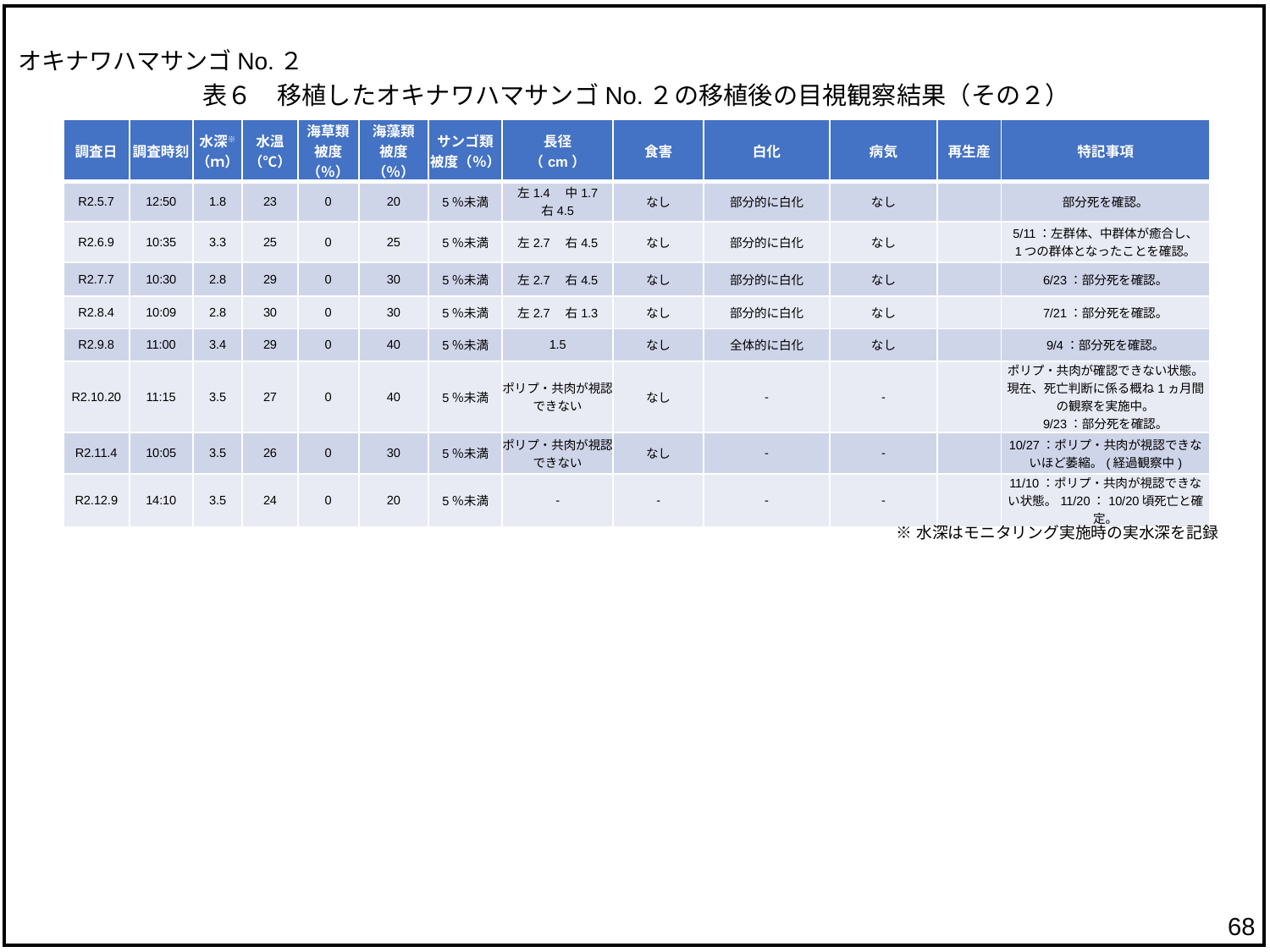

オキナワハマサンゴNo.２
表６　移植したオキナワハマサンゴNo.２の移植後の目視観察結果（その２）
| 調査日 | 調査時刻 | 水深※ （ｍ） | 水温 （℃） | 海草類 被度（％） | 海藻類 被度（％） | サンゴ類 被度（％） | 長径 （cm） | 食害 | 白化 | 病気 | 再生産 | 特記事項 |
| --- | --- | --- | --- | --- | --- | --- | --- | --- | --- | --- | --- | --- |
| R2.5.7 | 12:50 | 1.8 | 23 | 0 | 20 | 5％未満 | 左1.4　中1.7 右4.5 | なし | 部分的に白化 | なし |  | 部分死を確認。 |
| R2.6.9 | 10:35 | 3.3 | 25 | 0 | 25 | 5％未満 | 左2.7　右4.5 | なし | 部分的に白化 | なし |  | 5/11：左群体、中群体が癒合し、 1つの群体となったことを確認。 |
| R2.7.7 | 10:30 | 2.8 | 29 | 0 | 30 | 5％未満 | 左2.7　右4.5 | なし | 部分的に白化 | なし |  | 6/23：部分死を確認。 |
| R2.8.4 | 10:09 | 2.8 | 30 | 0 | 30 | 5％未満 | 左2.7　右1.3 | なし | 部分的に白化 | なし |  | 7/21：部分死を確認。 |
| R2.9.8 | 11:00 | 3.4 | 29 | 0 | 40 | 5％未満 | 1.5 | なし | 全体的に白化 | なし |  | 9/4：部分死を確認。 |
| R2.10.20 | 11:15 | 3.5 | 27 | 0 | 40 | 5％未満 | ポリプ・共肉が視認 できない | なし | - | - |  | ポリプ・共肉が確認できない状態。現在、死亡判断に係る概ね1ヵ月間の観察を実施中。 9/23：部分死を確認。 |
| R2.11.4 | 10:05 | 3.5 | 26 | 0 | 30 | 5％未満 | ポリプ・共肉が視認 できない | なし | - | - |  | 10/27：ポリプ・共肉が視認できないほど萎縮。(経過観察中) |
| R2.12.9 | 14:10 | 3.5 | 24 | 0 | 20 | 5％未満 | - | - | - | - |  | 11/10：ポリプ・共肉が視認できない状態。11/20：10/20頃死亡と確定。 |
※水深はモニタリング実施時の実水深を記録
68